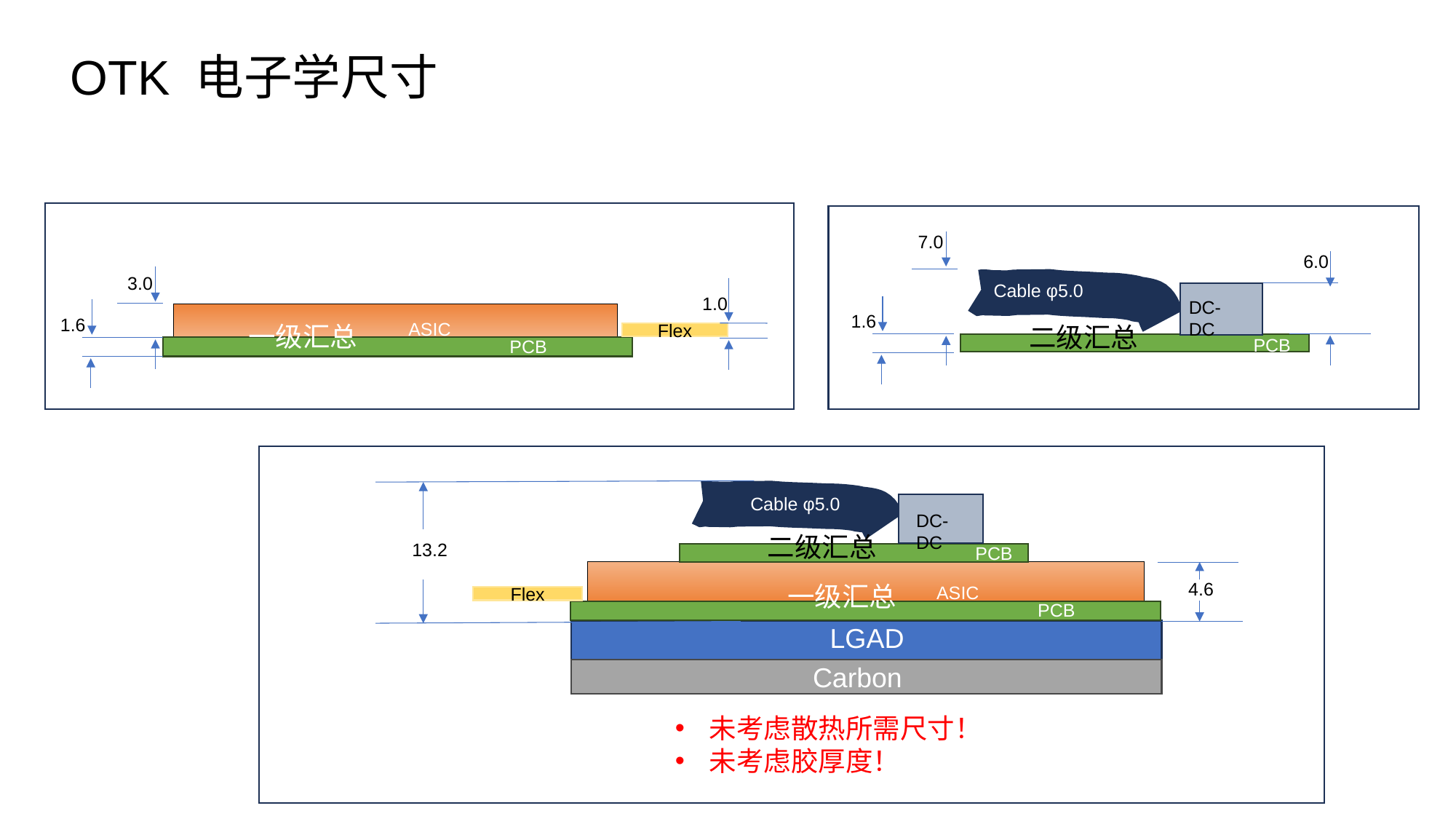

OTK 电子学尺寸
Carbon

7.0
6.0
3.0
Cable φ5.0

1.0
DC-DC

1.6
1.6
ASIC
一级汇总
二级汇总
Flex
PCB
PCB

LGAD

Carbon

LGAD
PCB

一级汇总
ASIC

PCB
二级汇总

DC-DC

Cable φ5.0
13.2
4.6
Flex
未考虑散热所需尺寸！
未考虑胶厚度！